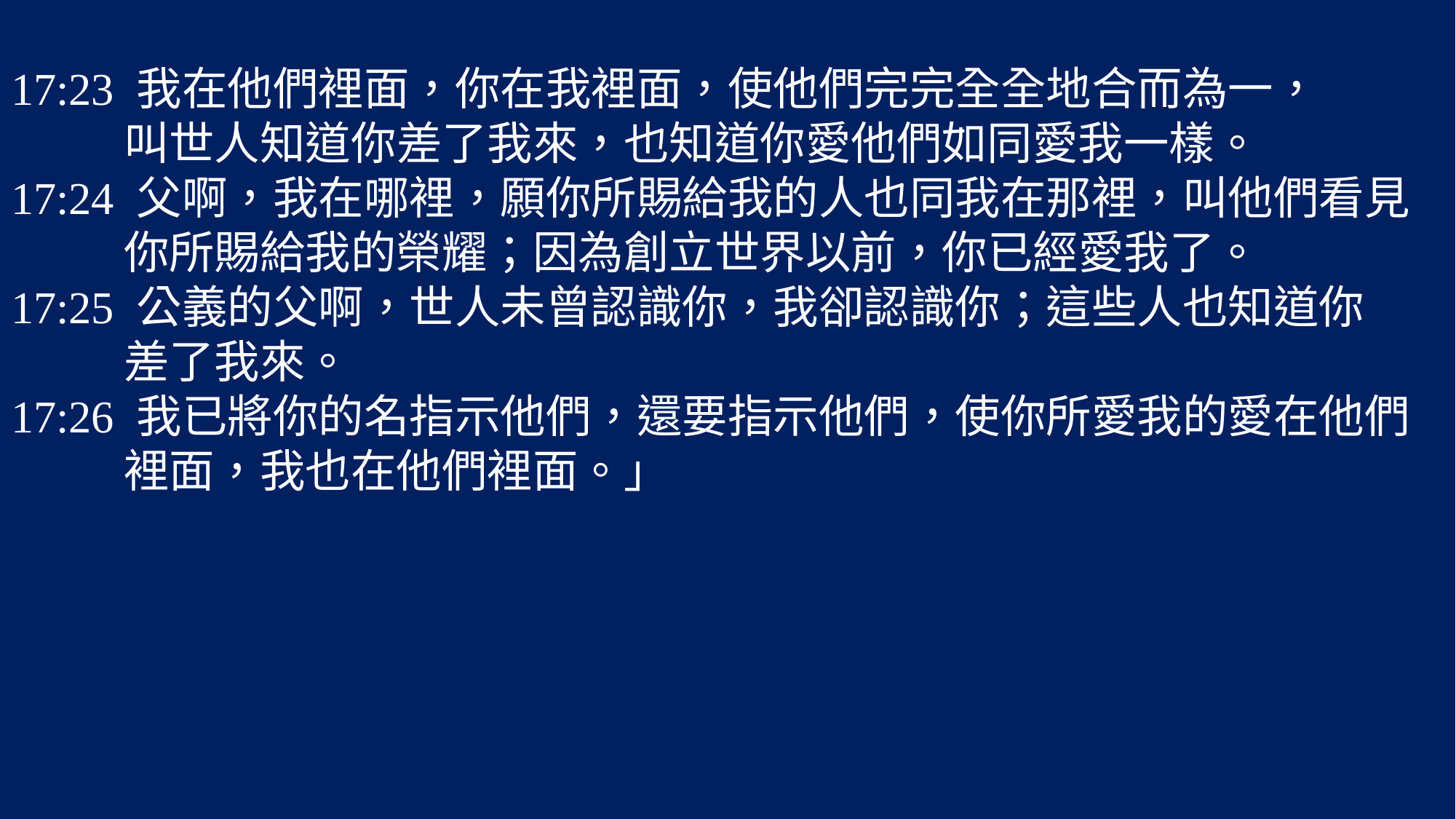

17:23 我在他們裡面，你在我裡面，使他們完完全全地合而為一，
          叫世人知道你差了我來，也知道你愛他們如同愛我一樣。
17:24 父啊，我在哪裡，願你所賜給我的人也同我在那裡，叫他們看見
          你所賜給我的榮耀；因為創立世界以前，你已經愛我了。
17:25 公義的父啊，世人未曾認識你，我卻認識你；這些人也知道你
          差了我來。
17:26 我已將你的名指示他們，還要指示他們，使你所愛我的愛在他們
          裡面，我也在他們裡面。」